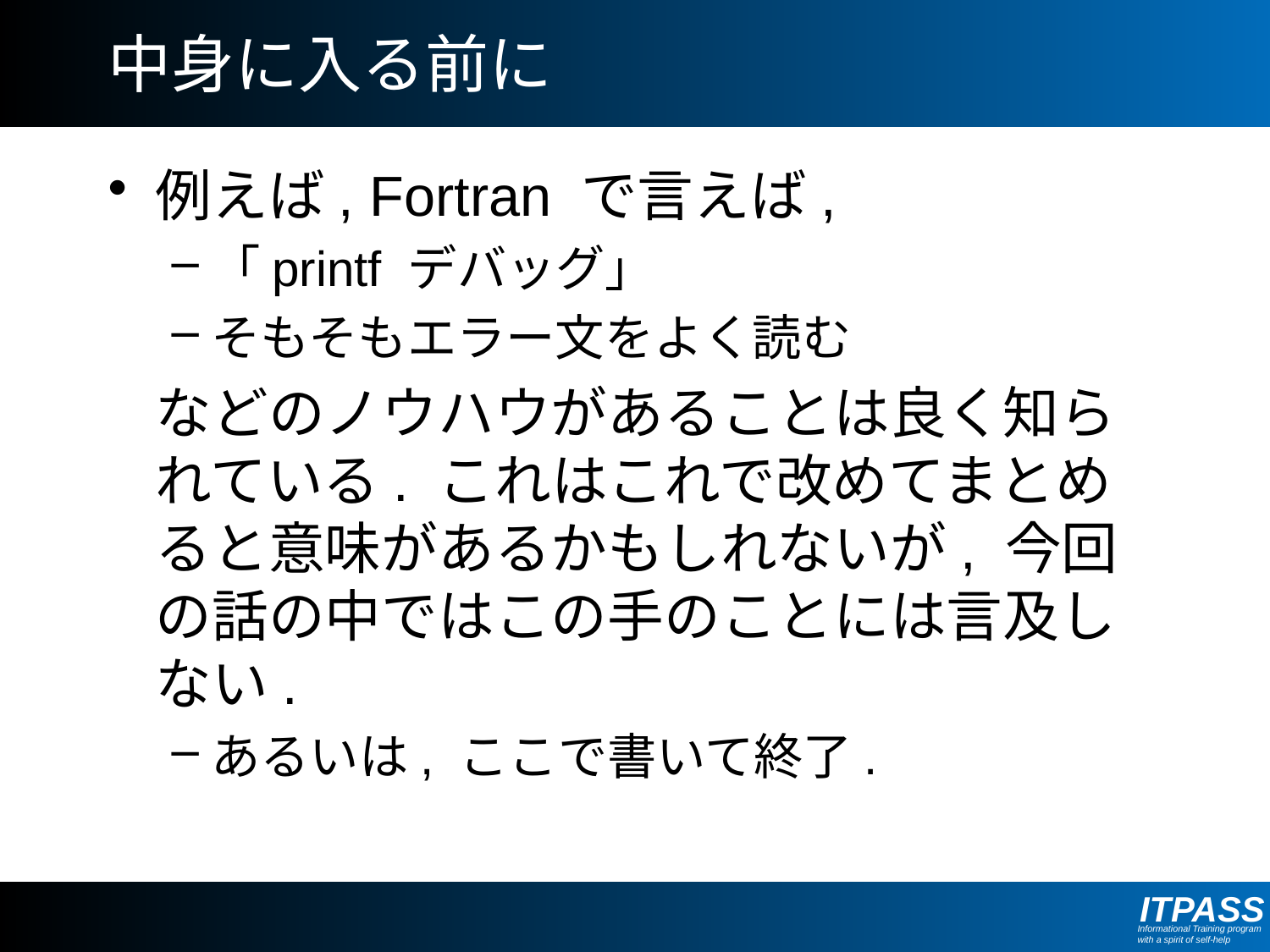

# 中身に入る前に
例えば, Fortran で言えば,
「printf デバッグ」
そもそもエラー文をよく読む
などのノウハウがあることは良く知られている. これはこれで改めてまとめると意味があるかもしれないが, 今回の話の中ではこの手のことには言及しない.
あるいは, ここで書いて終了.